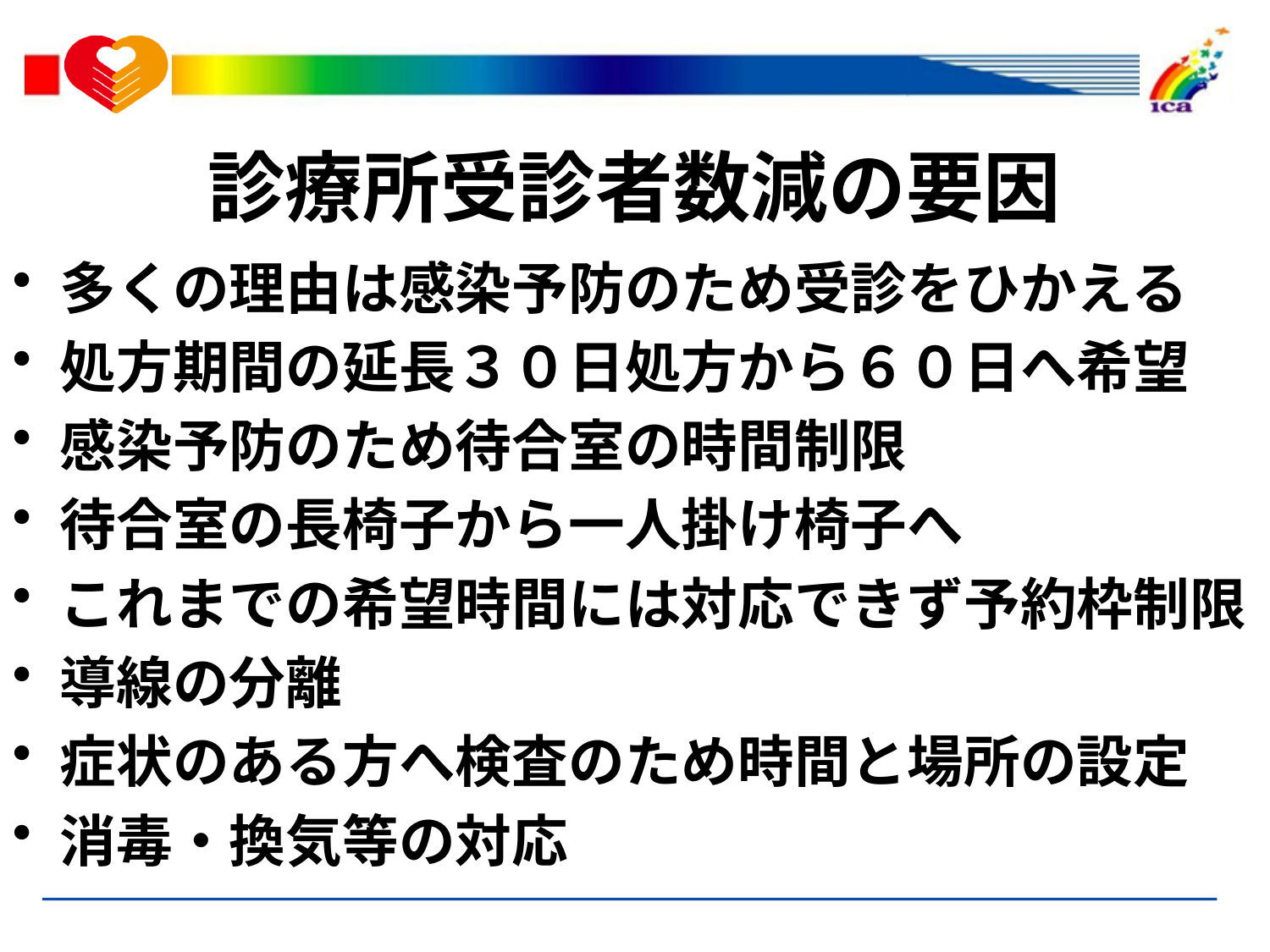

# 診療所受診者数減の要因
多くの理由は感染予防のため受診をひかえる
処方期間の延長３０日処方から６０日へ希望
感染予防のため待合室の時間制限
待合室の長椅子から一人掛け椅子へ
これまでの希望時間には対応できず予約枠制限
導線の分離
症状のある方へ検査のため時間と場所の設定
消毒・換気等の対応